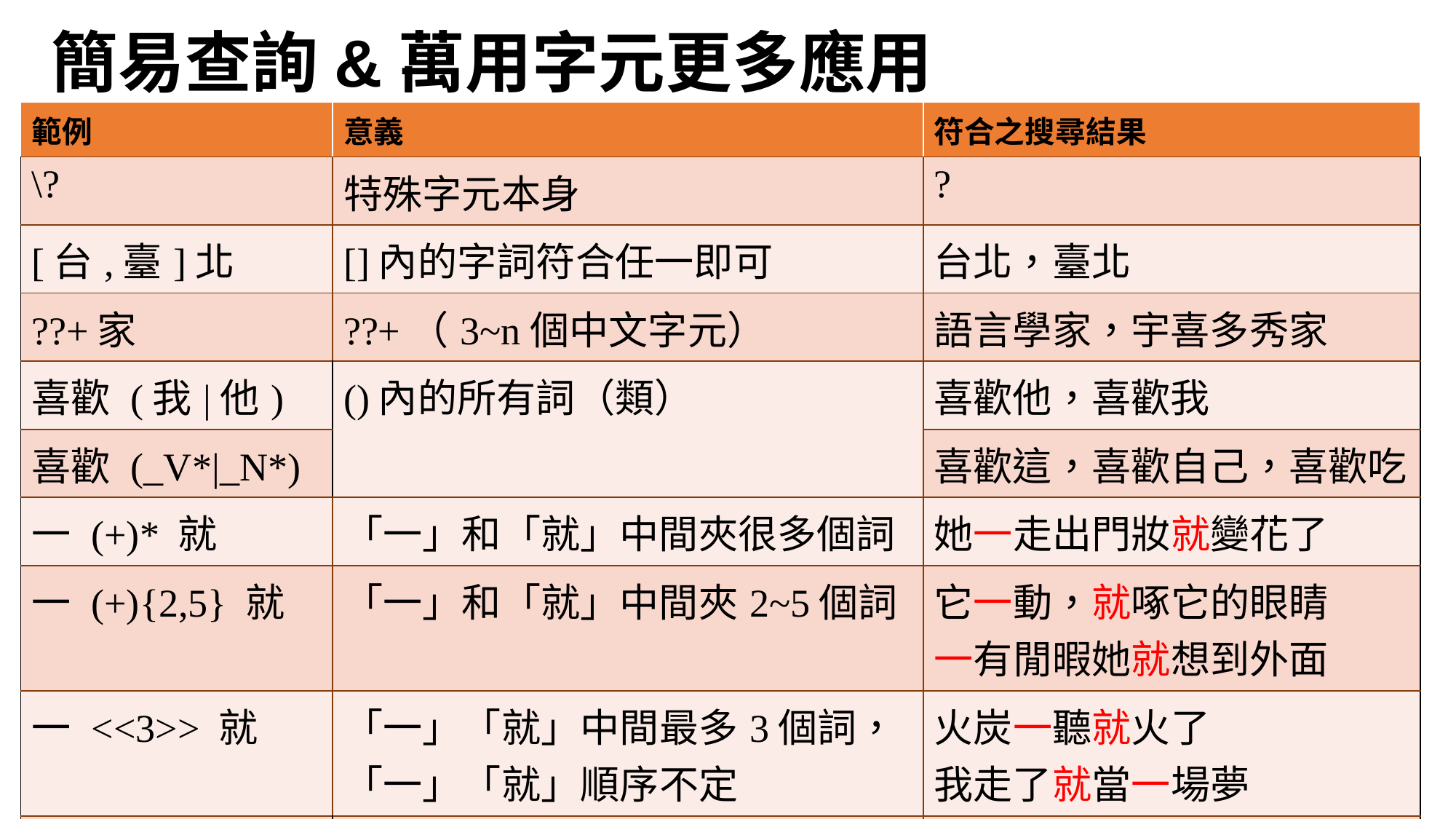

# 簡易查詢&萬用字元更多應用
| 範例 | 意義 | 符合之搜尋結果 |
| --- | --- | --- |
| \? | 特殊字元本身 | ? |
| [台,臺]北 | []內的字詞符合任一即可 | 台北，臺北 |
| ??+家 | ??+（3~n個中文字元） | 語言學家，宇喜多秀家 |
| 喜歡 (我|他) | ()內的所有詞（類） | 喜歡他，喜歡我 |
| 喜歡 (\_V\*|\_N\*) |  | 喜歡這，喜歡自己，喜歡吃 |
| 一 (+)\* 就 | 「一」和「就」中間夾很多個詞 | 她一走出門妝就變花了 |
| 一 (+){2,5} 就 | 「一」和「就」中間夾2~5個詞 | 它一動，就啄它的眼睛 一有閒暇她就想到外面 |
| 一 <<3>> 就 | 「一」「就」中間最多3個詞，「一」「就」順序不定 | 火炭一聽就火了 我走了就當一場夢 |
| 一 >>3>> 就 | 「一」「就」中間最多3個詞，「一」「就」順序固定 | 火炭一聽就火了 他一開始就用這種態度 |
41